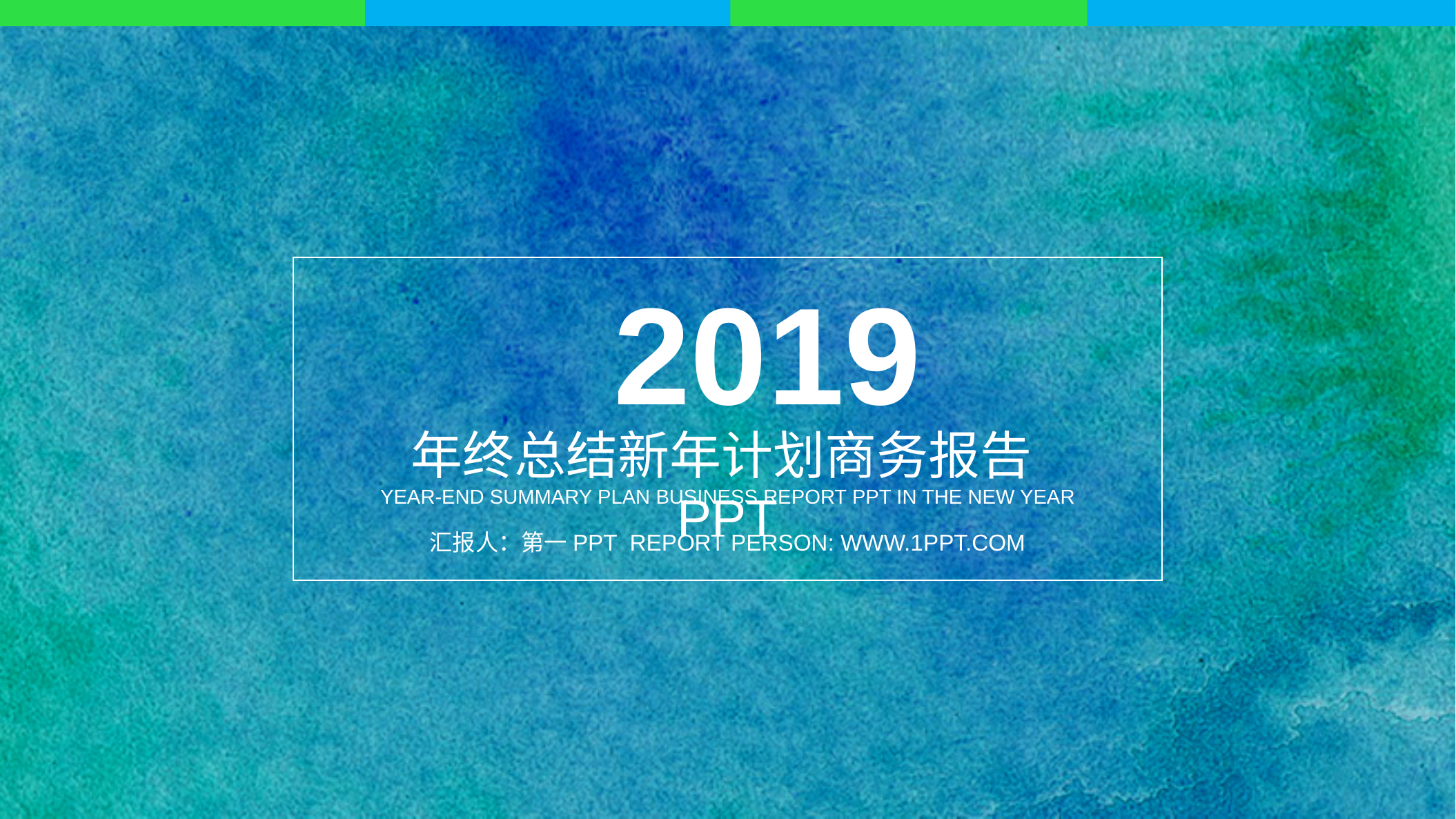

2019
年终总结新年计划商务报告ppt
YEAR-END SUMMARY PLAN BUSINESS REPORT PPT IN THE NEW YEAR
汇报人：第一PPT  REPORT PERSON: WWW.1PPT.COM